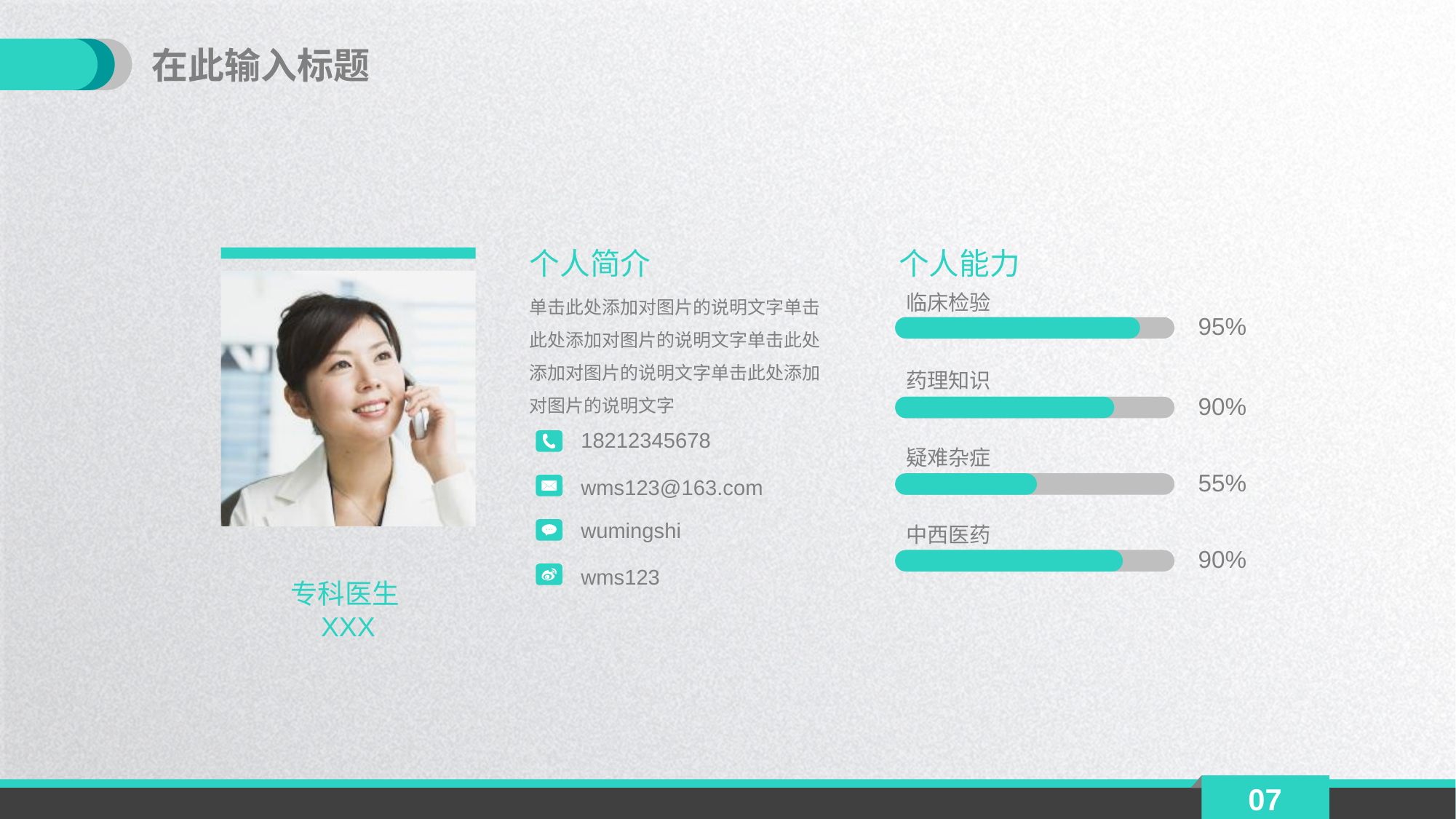

在此输入标题

个人简介
单击此处添加对图片的说明文字单击此处添加对图片的说明文字单击此处添加对图片的说明文字单击此处添加对图片的说明文字

个人能力

临床检验
95%

药理知识
90%

18212345678

wms123@163.com

wumingshi

wms123

疑难杂症
55%

中西医药

专科医生XXX
90%

07